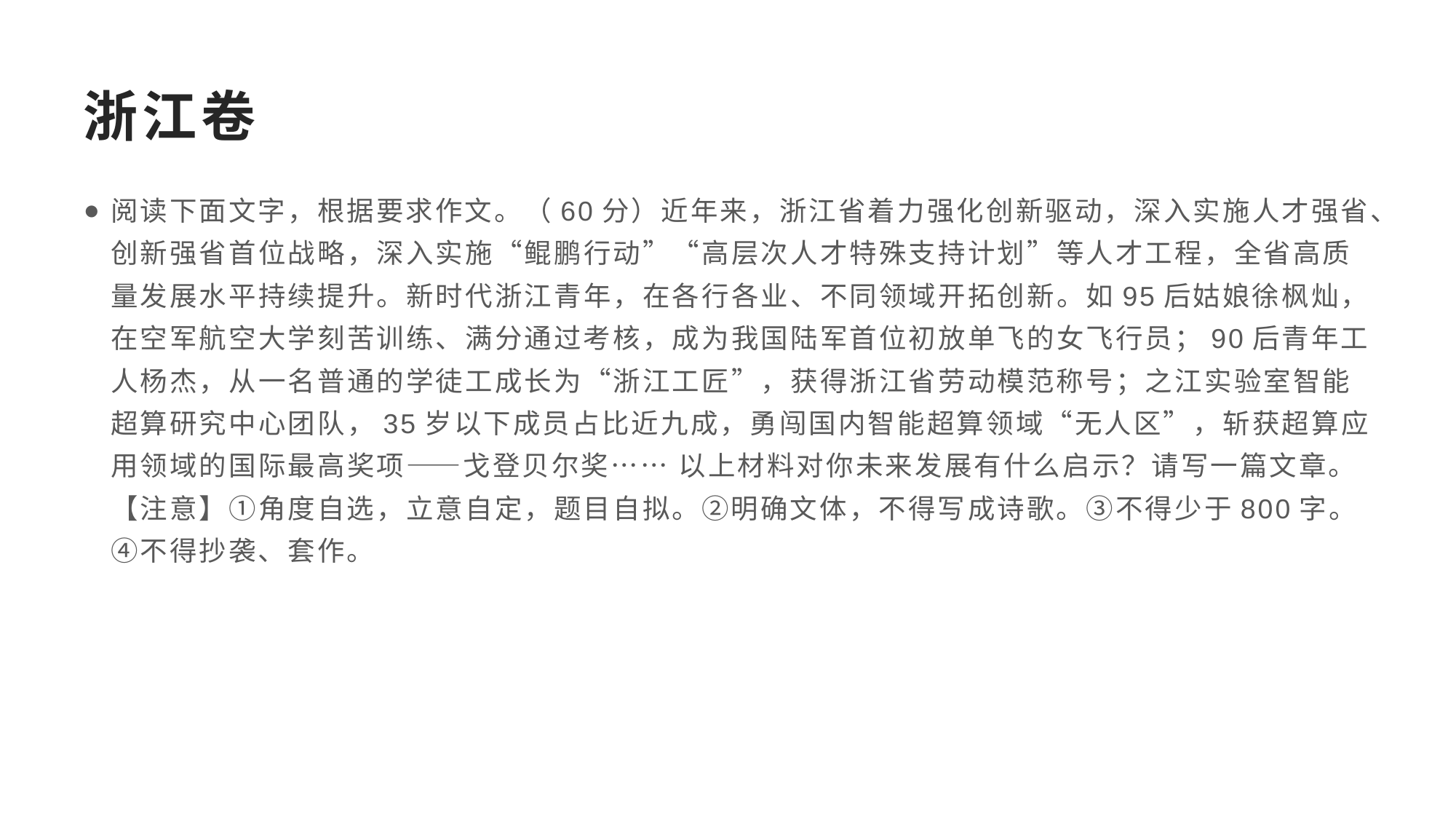

# 浙江卷
阅读下面文字，根据要求作文。（60分）近年来，浙江省着力强化创新驱动，深入实施人才强省、创新强省首位战略，深入实施“鲲鹏行动”“高层次人才特殊支持计划”等人才工程，全省高质量发展水平持续提升。新时代浙江青年，在各行各业、不同领域开拓创新。如95后姑娘徐枫灿，在空军航空大学刻苦训练、满分通过考核，成为我国陆军首位初放单飞的女飞行员；90后青年工人杨杰，从一名普通的学徒工成长为“浙江工匠”，获得浙江省劳动模范称号；之江实验室智能超算研究中心团队，35岁以下成员占比近九成，勇闯国内智能超算领域“无人区”，斩获超算应用领域的国际最高奖项——戈登贝尔奖…… 以上材料对你未来发展有什么启示？请写一篇文章。 【注意】①角度自选，立意自定，题目自拟。②明确文体，不得写成诗歌。③不得少于800字。④不得抄袭、套作。